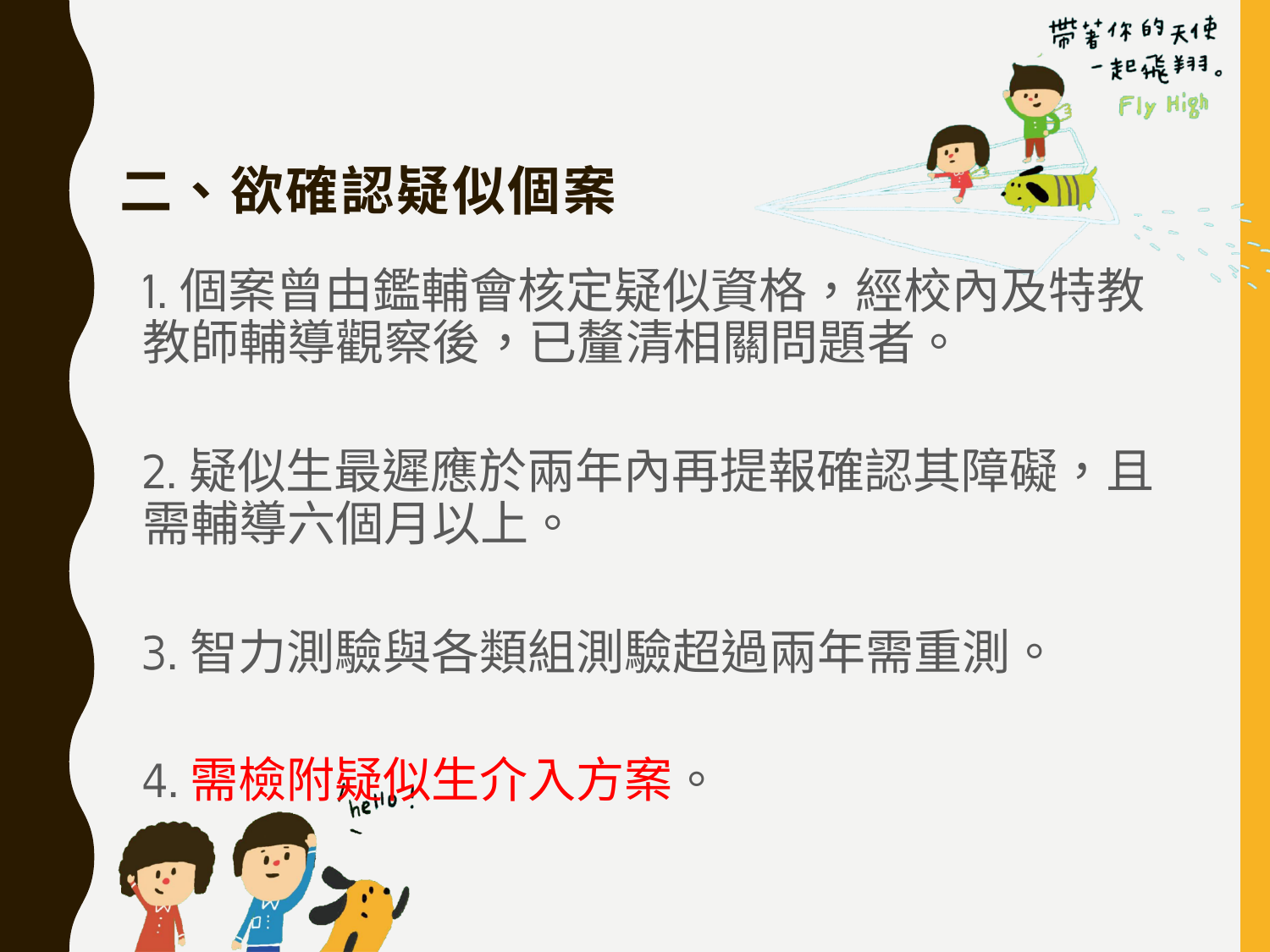

# 二、欲確認疑似個案
1.個案曾由鑑輔會核定疑似資格，經校內及特教教師輔導觀察後，已釐清相關問題者。

2.疑似生最遲應於兩年內再提報確認其障礙，且需輔導六個月以上。

3.智力測驗與各類組測驗超過兩年需重測。

4.需檢附疑似生介入方案。